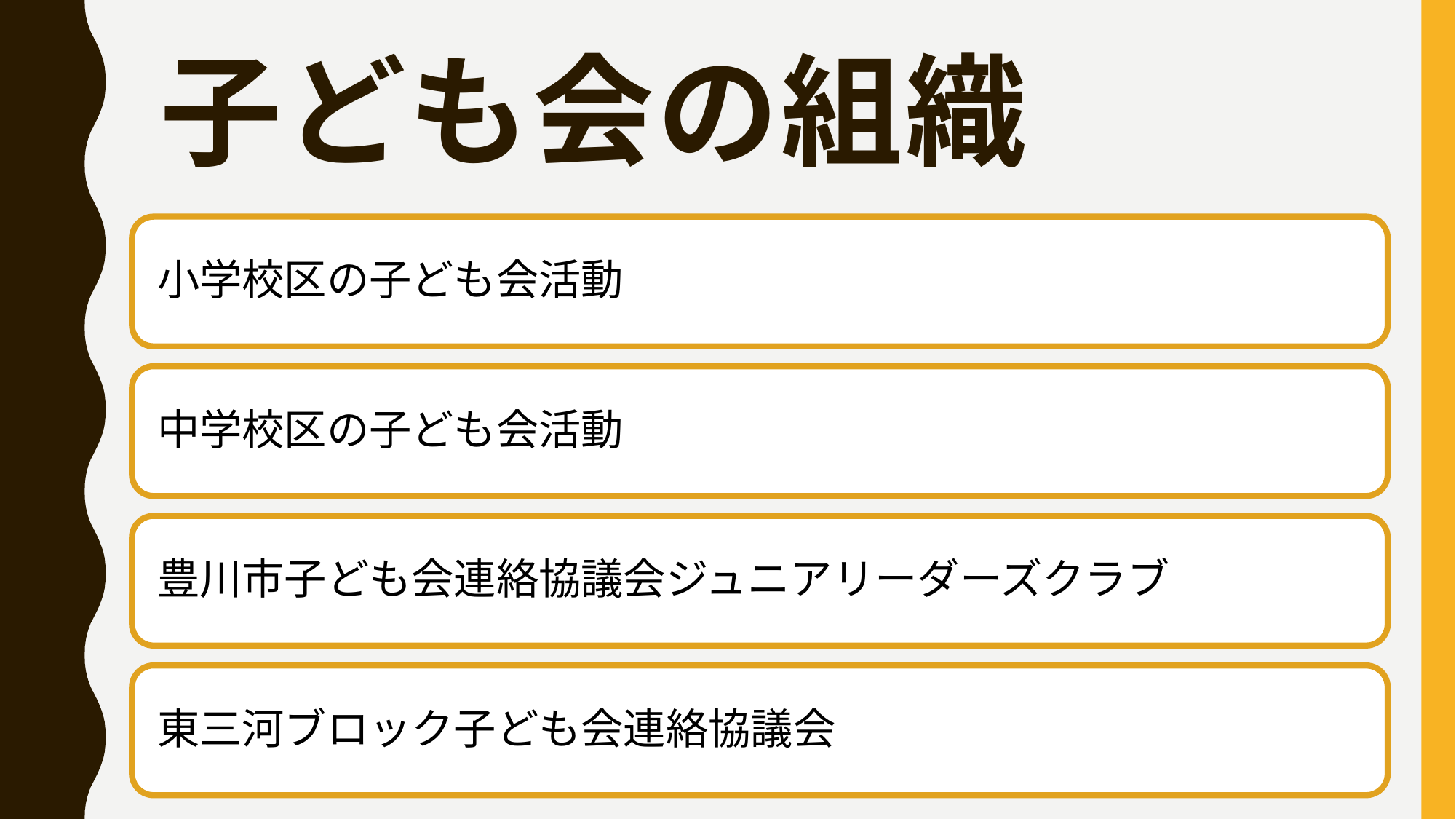

# 子ども会の組織
小学校区の子ども会活動
中学校区の子ども会活動
豊川市子ども会連絡協議会ジュニアリーダーズクラブ
東三河ブロック子ども会連絡協議会